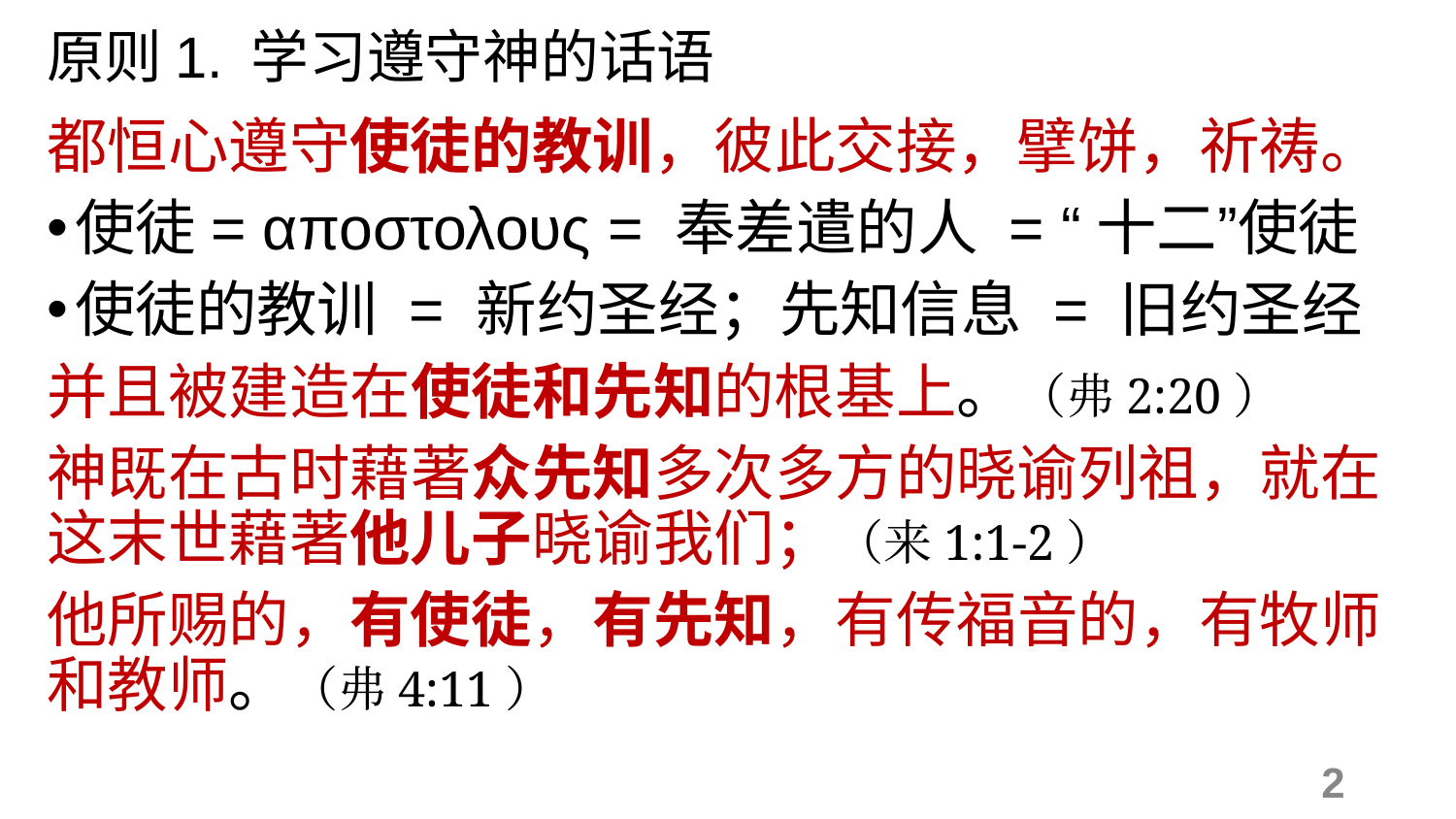

# 原则1. 学习遵守神的话语
都恒心遵守使徒的教训，彼此交接，擘饼，祈祷。
使徒= αποστολους = 奉差遣的人 = “十二”使徒
使徒的教训 = 新约圣经；先知信息 = 旧约圣经
并且被建造在使徒和先知的根基上。（弗2:20）
神既在古时藉著众先知多次多方的晓谕列祖，就在这末世藉著他儿子晓谕我们；（来1:1-2）
他所赐的，有使徒，有先知，有传福音的，有牧师和教师。（弗4:11）
2